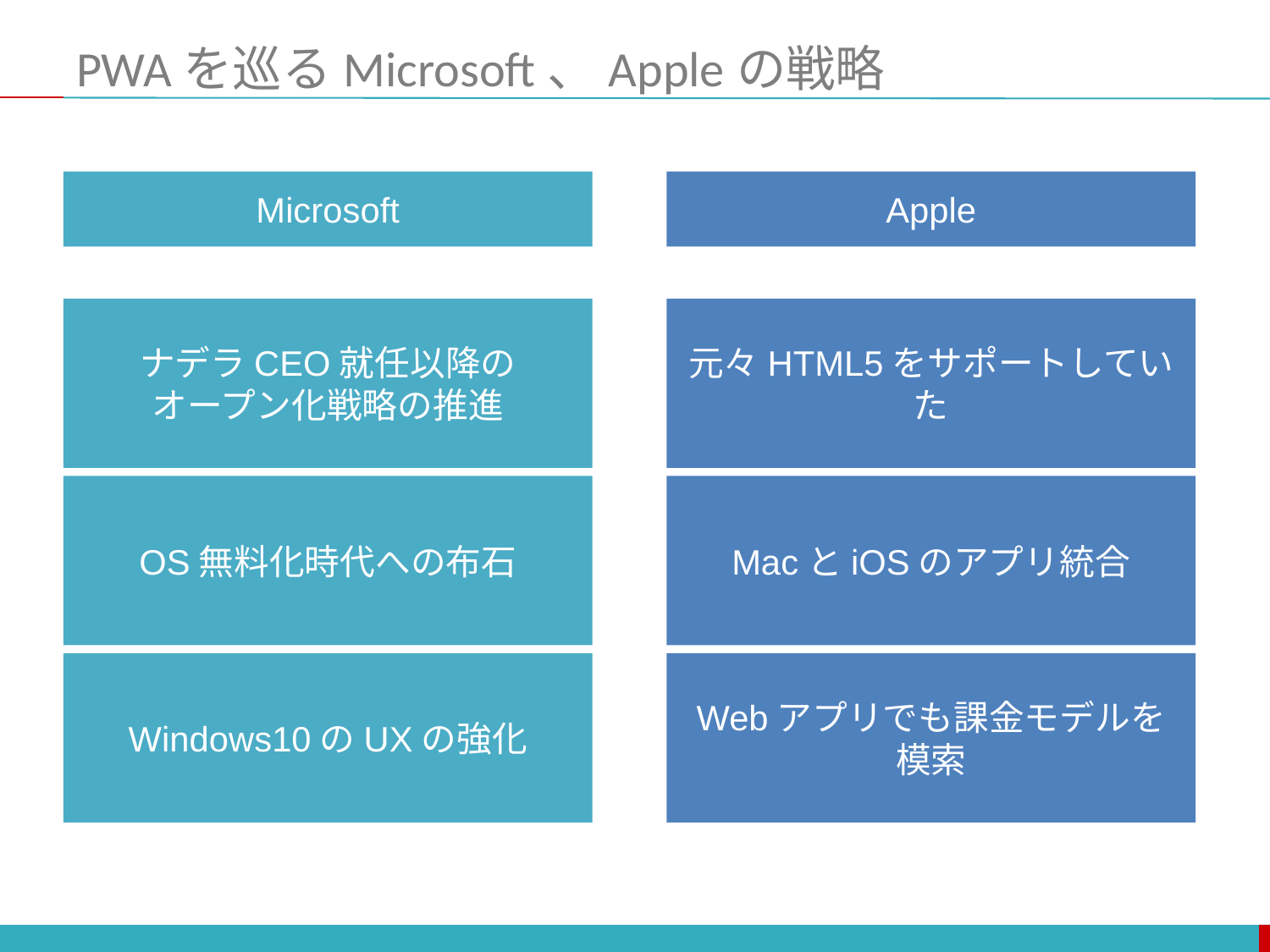

# PWAを巡るMicrosoft、Appleの戦略
Microsoft
Apple
ナデラCEO就任以降の
オープン化戦略の推進
元々HTML5をサポートしていた
OS無料化時代への布石
MacとiOSのアプリ統合
Windows10のUXの強化
Webアプリでも課金モデルを模索